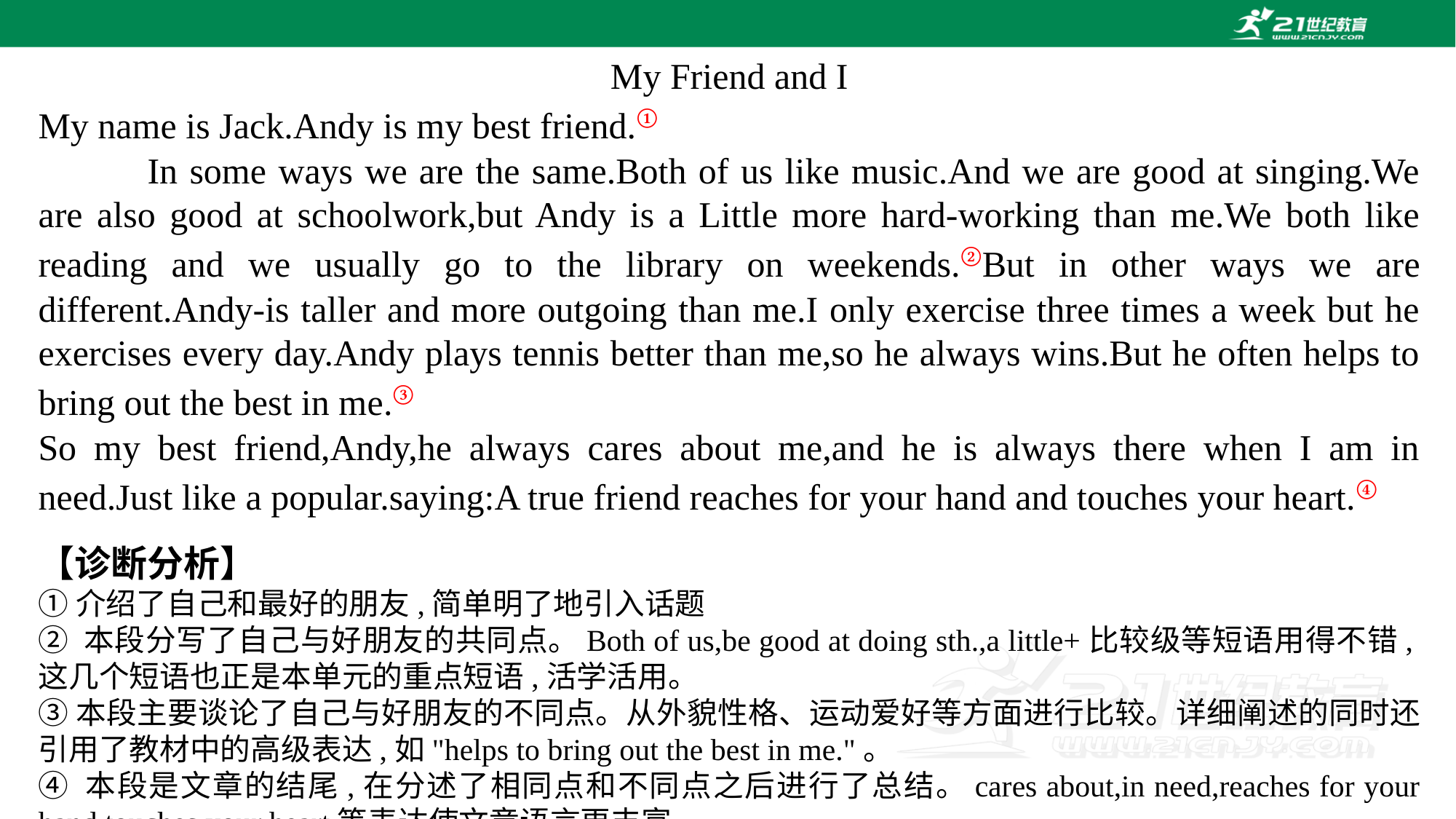

My Friend and I
My name is Jack.Andy is my best friend.①
	In some ways we are the same.Both of us like music.And we are good at singing.We are also good at schoolwork,but Andy is a Little more hard-working than me.We both like reading and we usually go to the library on weekends.②But in other ways we are different.Andy-is taller and more outgoing than me.I only exercise three times a week but he exercises every day.Andy plays tennis better than me,so he always wins.But he often helps to bring out the best in me.③
So my best friend,Andy,he always cares about me,and he is always there when I am in need.Just like a popular.saying:A true friend reaches for your hand and touches your heart.④
【诊断分析】
①介绍了自己和最好的朋友,简单明了地引入话题
② 本段分写了自己与好朋友的共同点。Both of us,be good at doing sth.,a little+比较级等短语用得不错,这几个短语也正是本单元的重点短语,活学活用。
③本段主要谈论了自己与好朋友的不同点。从外貌性格、运动爱好等方面进行比较。详细阐述的同时还引用了教材中的高级表达,如"helps to bring out the best in me."。
④ 本段是文章的结尾,在分述了相同点和不同点之后进行了总结。cares about,in need,reaches for your hand,touches your heart等表达使文章语言更丰富。